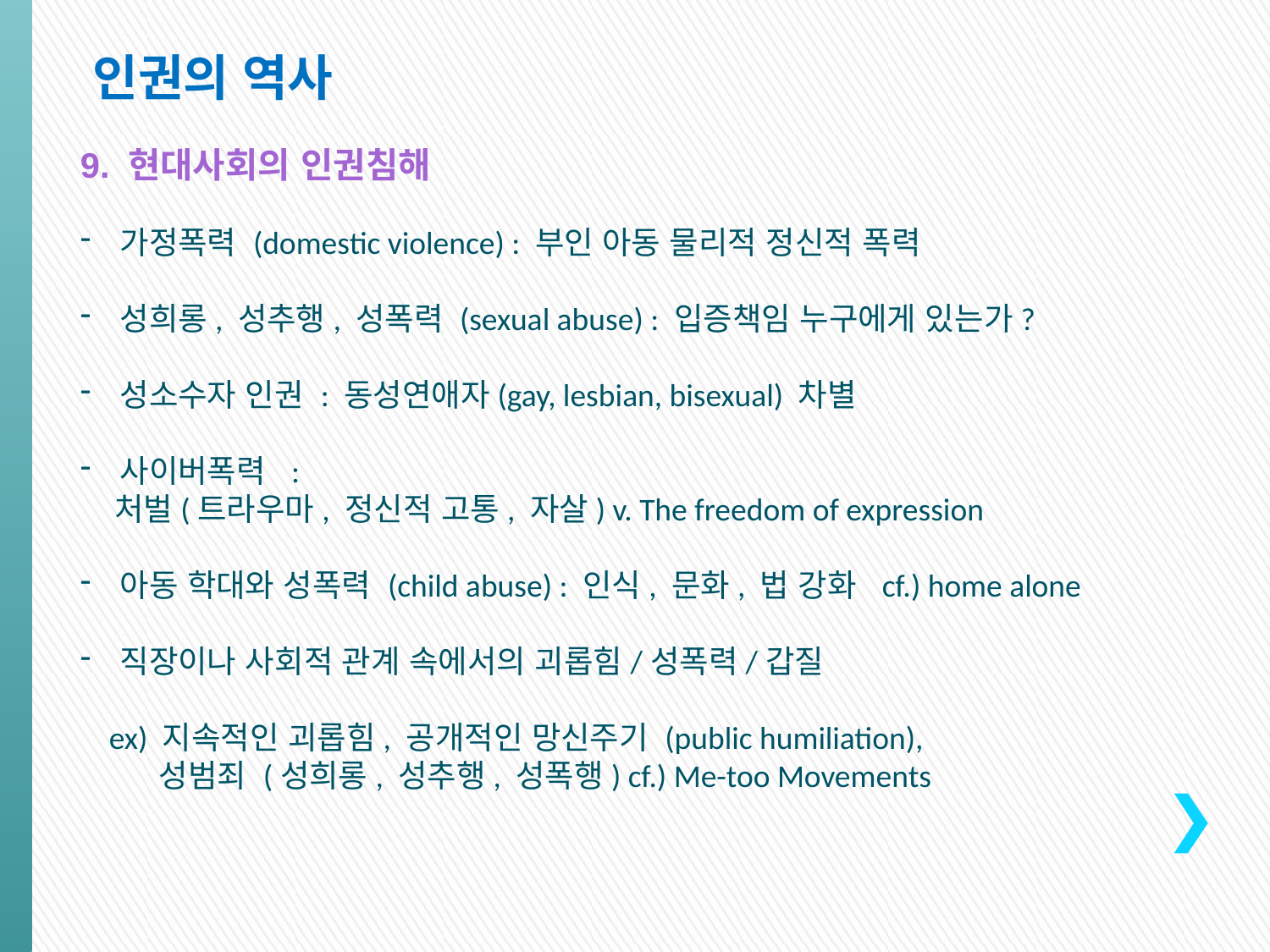

인권의 역사
9. 현대사회의 인권침해

가정폭력 (domestic violence) : 부인 아동 물리적 정신적 폭력

성희롱, 성추행, 성폭력 (sexual abuse) : 입증책임 누구에게 있는가?

성소수자 인권 : 동성연애자(gay, lesbian, bisexual) 차별

사이버폭력  :
   처벌(트라우마, 정신적 고통, 자살) v. The freedom of expression

아동 학대와 성폭력 (child abuse) : 인식, 문화, 법 강화  cf.) home alone

직장이나 사회적 관계 속에서의 괴롭힘/성폭력/갑질

    ex) 지속적인 괴롭힘, 공개적인 망신주기 (public humiliation),
        성범죄 (성희롱, 성추행, 성폭행) cf.) Me-too Movements